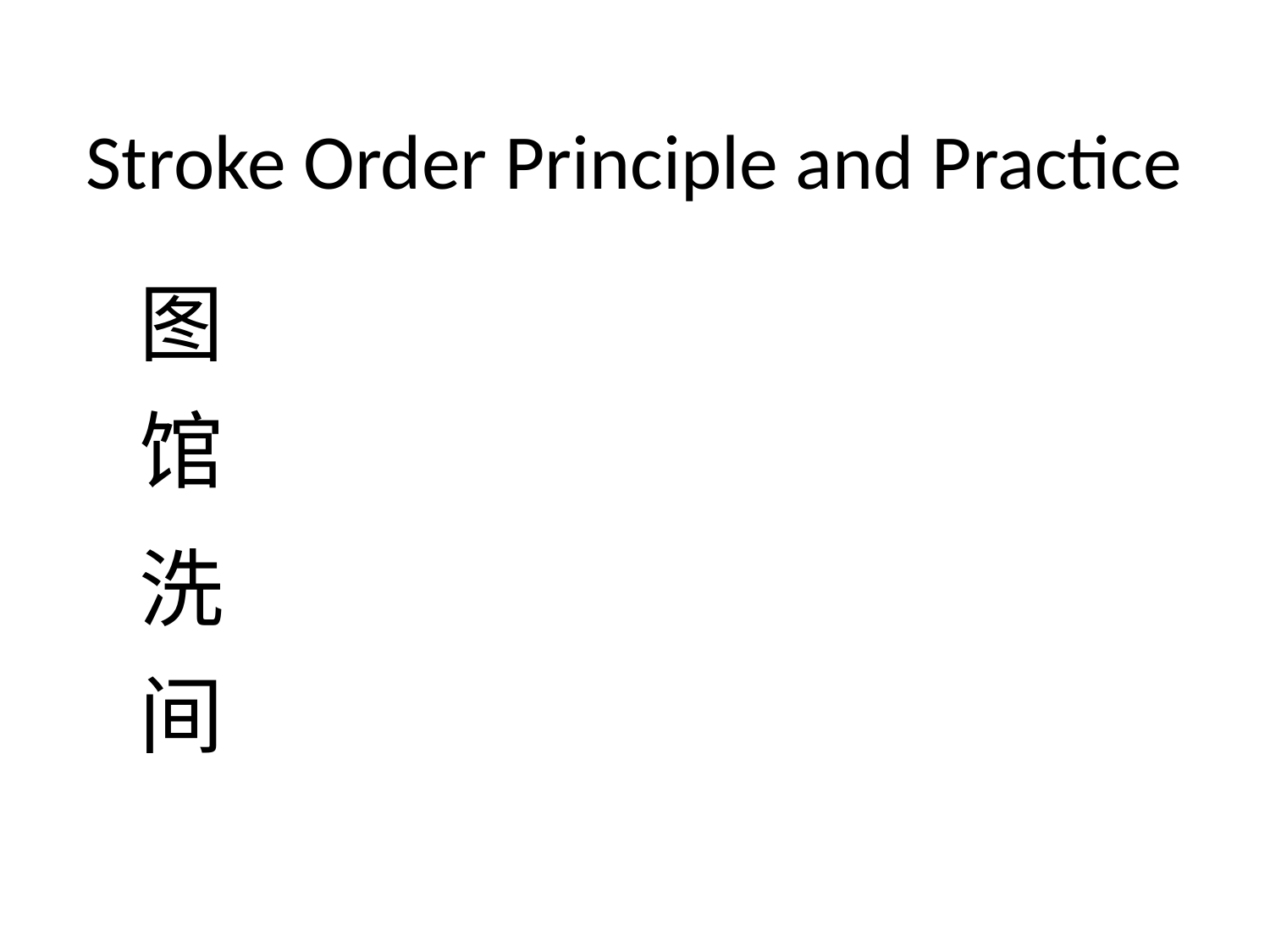

Stroke Order Principle and Practice
图
馆
洗
间